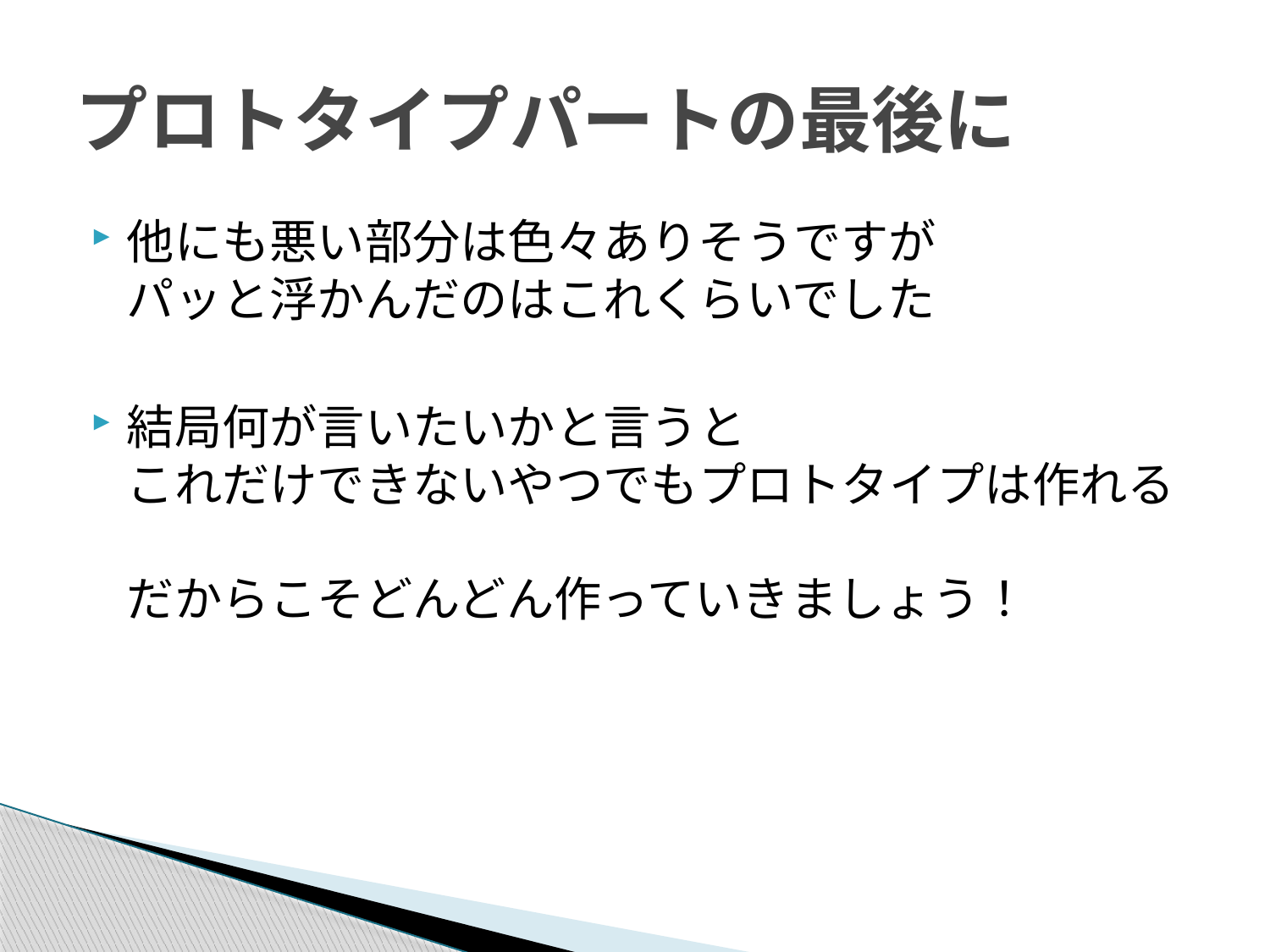

# プロトタイプパートの最後に
他にも悪い部分は色々ありそうですが
パッと浮かんだのはこれくらいでした

結局何が言いたいかと言うと
これだけできないやつでもプロトタイプは作れる
だからこそどんどん作っていきましょう！